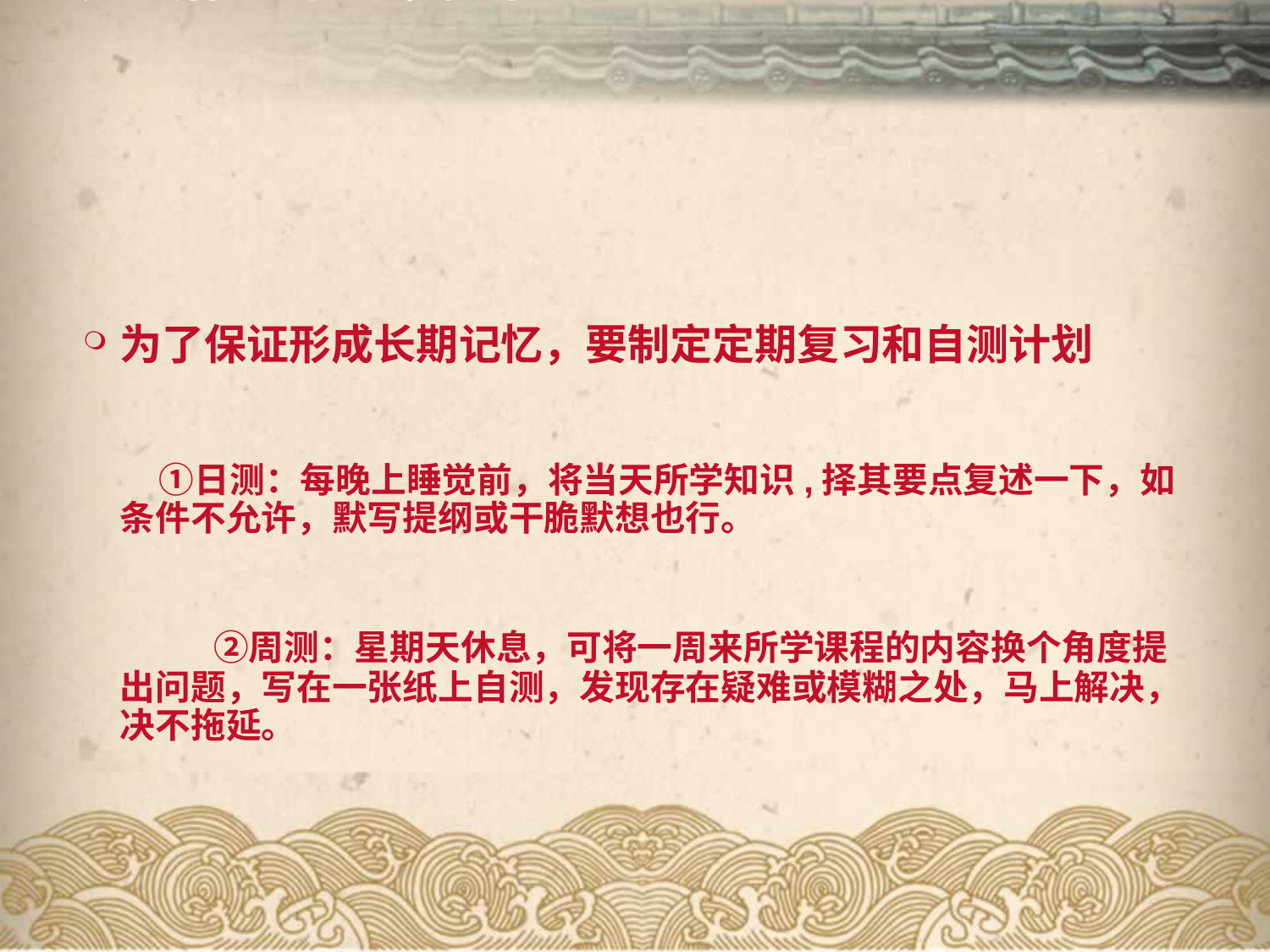

# 定期复习与自测：

为了保证形成长期记忆，要制定定期复习和自测计划

  　  ①日测：每晚上睡觉前，将当天所学知识,择其要点复述一下，如条件不允许，默写提纲或干脆默想也行。

  　　   ②周测：星期天休息，可将一周来所学课程的内容换个角度提出问题，写在一张纸上自测，发现存在疑难或模糊之处，马上解决，决不拖延。